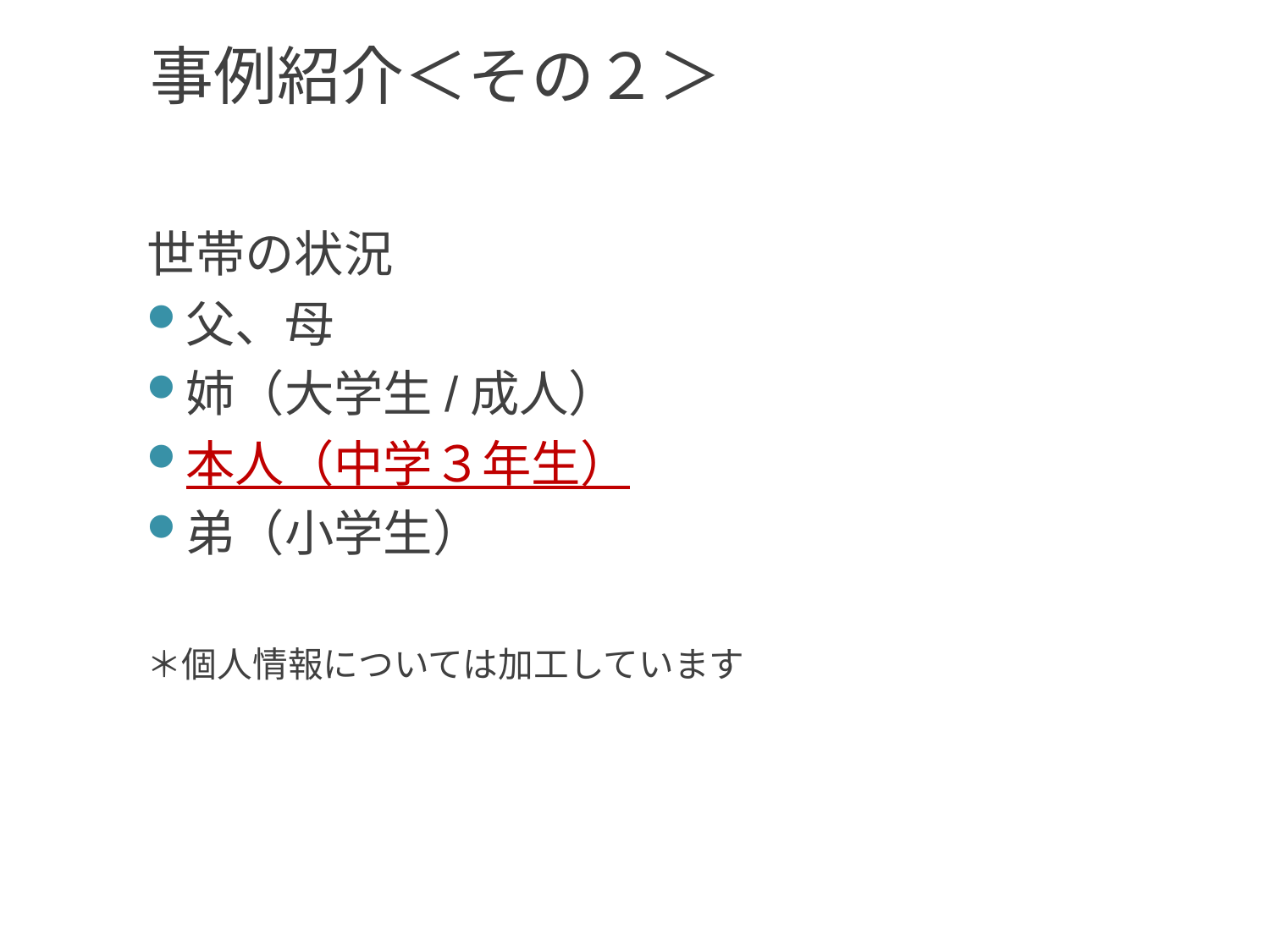

事例紹介＜その２＞
世帯の状況
父、母
姉（大学生/成人）
本人（中学３年生）
弟（小学生）

＊個人情報については加工しています